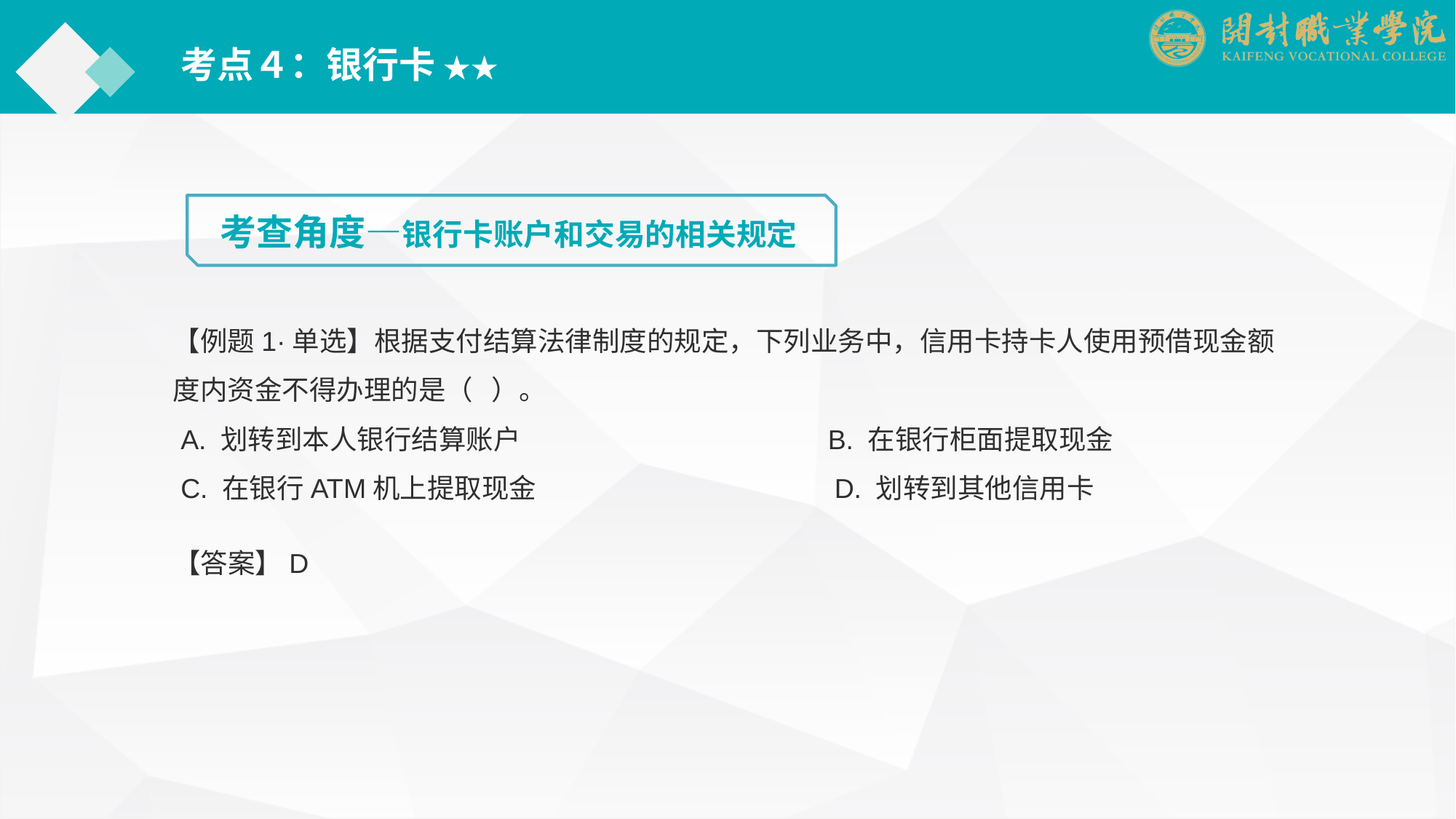

考点４：银行卡 ★★

考查角度—银行卡账户和交易的相关规定
【例题1·单选】根据支付结算法律制度的规定，下列业务中，信用卡持卡人使用预借现金额度内资金不得办理的是（   ）。
 A. 划转到本人银行结算账户			B. 在银行柜面提取现金
 C. 在银行ATM机上提取现金		　　　　D. 划转到其他信用卡
【答案】D